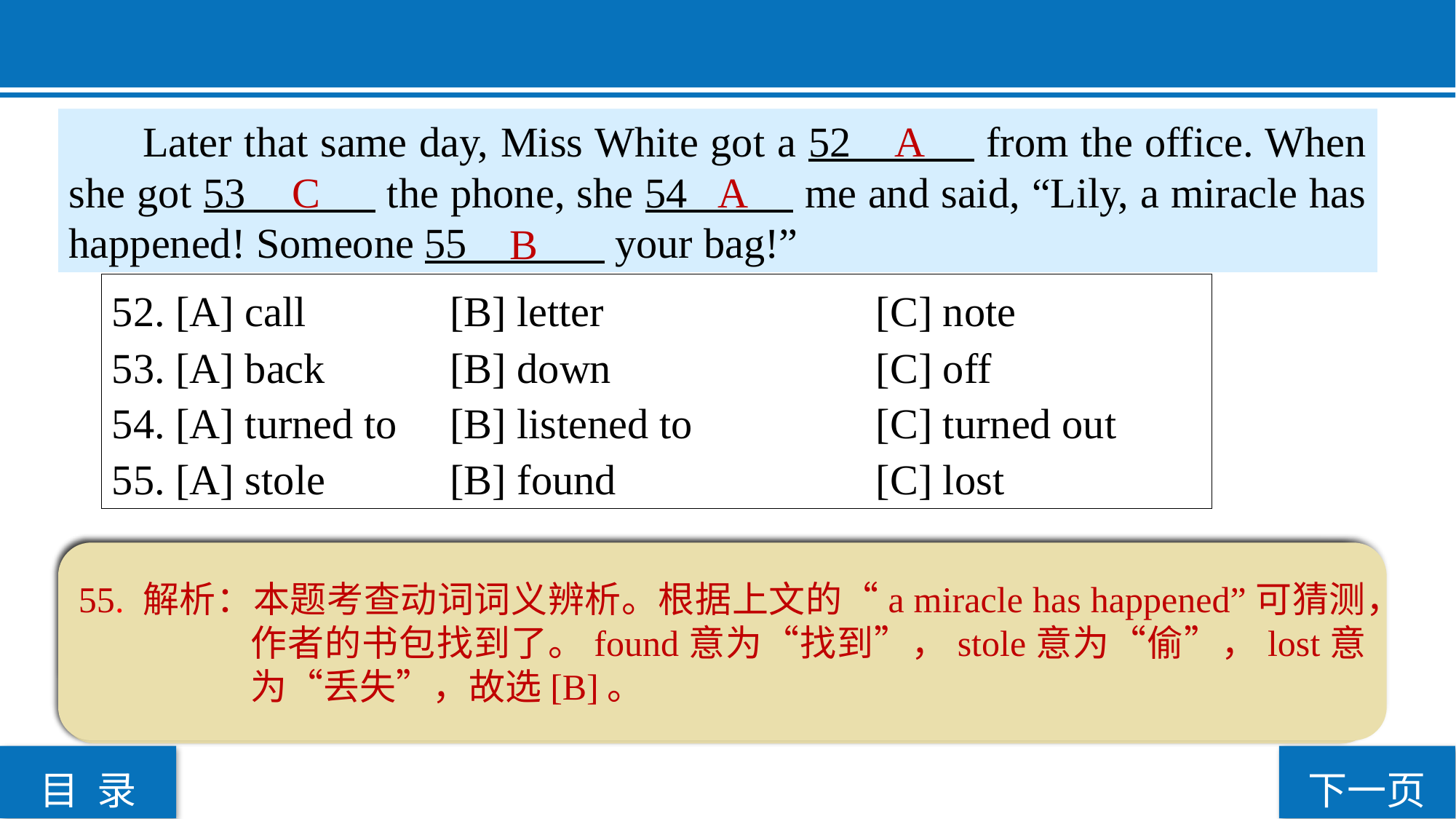

A
      Later that same day, Miss White got a 52           from the office. When she got 53            the phone, she 54          me and said, “Lily, a miracle has happened! Someone 55              your bag!”
C
 A
B
52. [A] call 		 [B] letter 			[C] note
53. [A] back 	 [B] down 			[C] off
54. [A] turned to	 [B] listened to 		[C] turned out
55. [A] stole		 [B] found 			[C] lost
55. 解析：本题考查动词词义辨析。根据上文的“a miracle has happened”可猜测，作者的书包找到了。found意为“找到”，stole意为“偷”，lost意为“丢失”，故选[B]。
52. 解析：本题考查根据上下文填词的能力。根据下文“When she got off the phone”可知，当天老师在办公室接到的是电话，故选[A]。
53. 解析：本题考查固定搭配。get back意为“回来；取回”，get down意为“下来；写下，记下”，get off意为“（从……）下来；挂断（电话）”。结合上下文，怀特老师在办公室接到了一个电话，当她挂了电话后，转身对作者说。故选择[C]。
54. 解析：本题考查固定搭配。根据语境可知，老师挂了电话后，转过身对作者说。turn to 意为“转向；变成；求助于”，listen to意为“听”，turn out意为“结果是，证明是”，故选[A]。